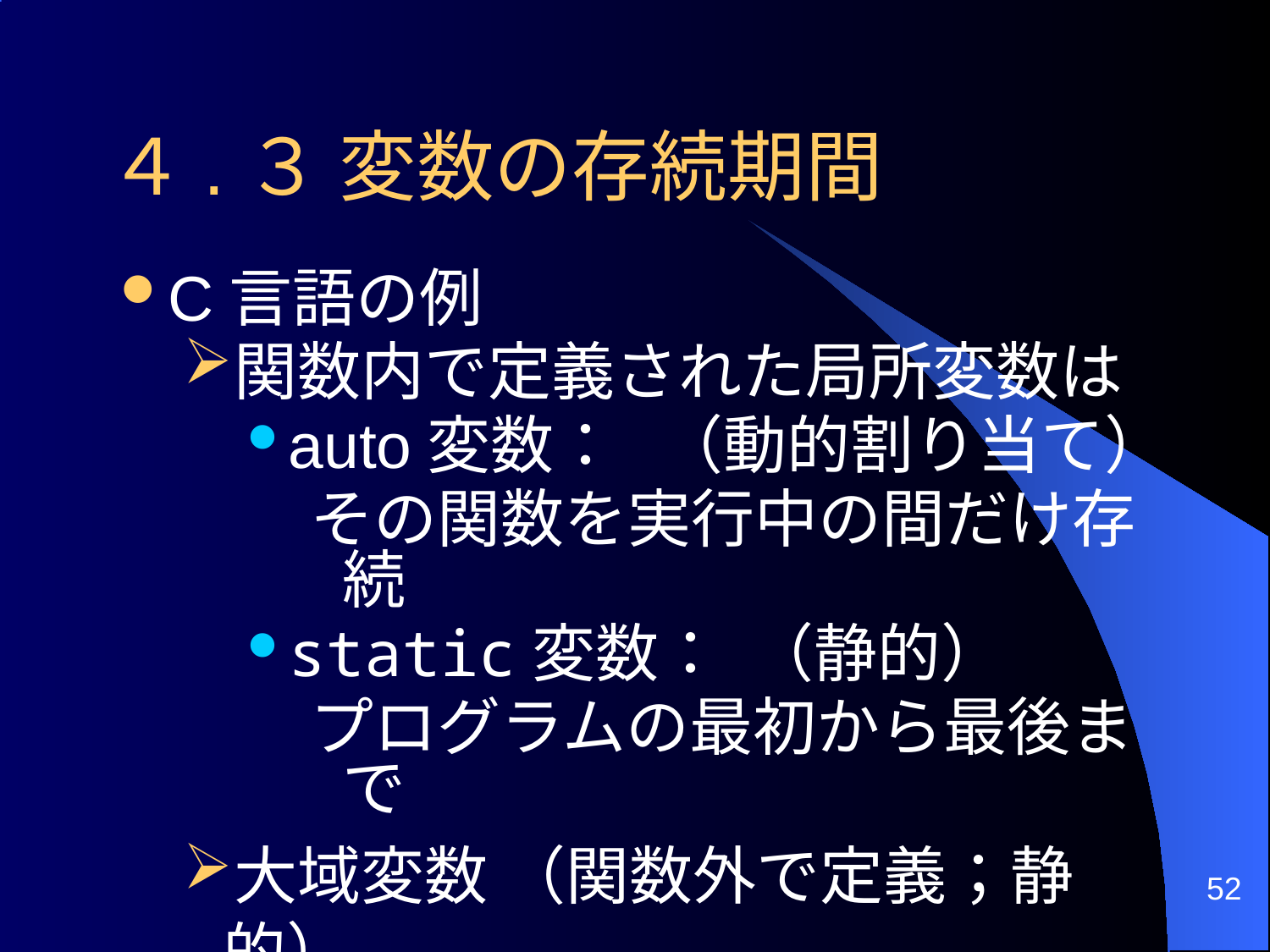

４.３ 変数の存続期間
C言語の例
関数内で定義された局所変数は
auto変数：   （動的割り当て）
その関数を実行中の間だけ存続
static変数：  （静的）
プログラムの最初から最後まで
大域変数 （関数外で定義；静的）
プログラムの最初から最後まで
52